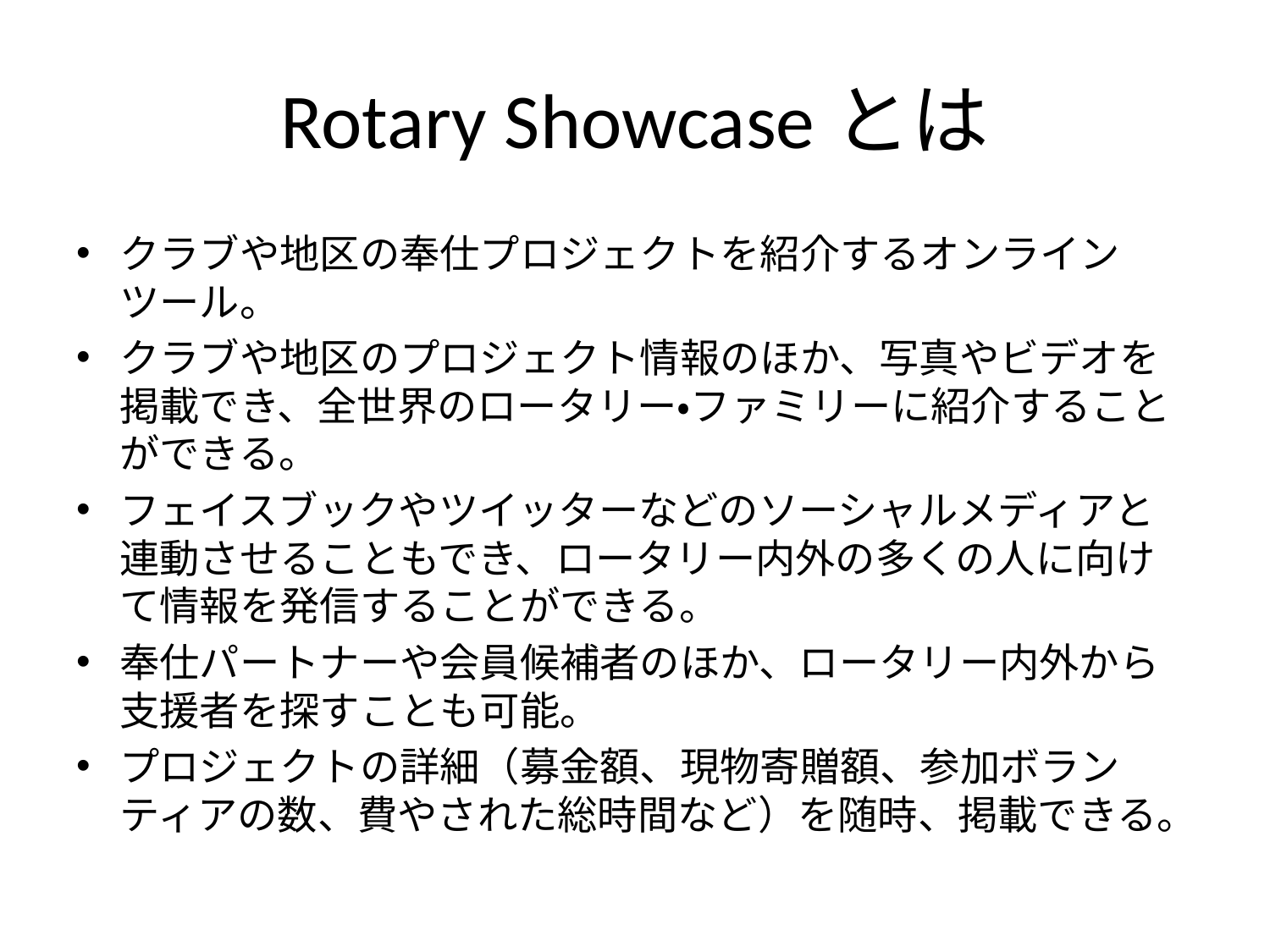

# Rotary Showcaseとは
クラブや地区の奉仕プロジェクトを紹介するオンラインツール。
クラブや地区のプロジェクト情報のほか、写真やビデオを掲載でき、全世界のロータリー・ファミリーに紹介することができる。
フェイスブックやツイッターなどのソーシャルメディアと連動させることもでき、ロータリー内外の多くの人に向けて情報を発信することができる。
奉仕パートナーや会員候補者のほか、ロータリー内外から支援者を探すことも可能。
プロジェクトの詳細（募金額、現物寄贈額、参加ボランティアの数、費やされた総時間など）を随時、掲載できる。